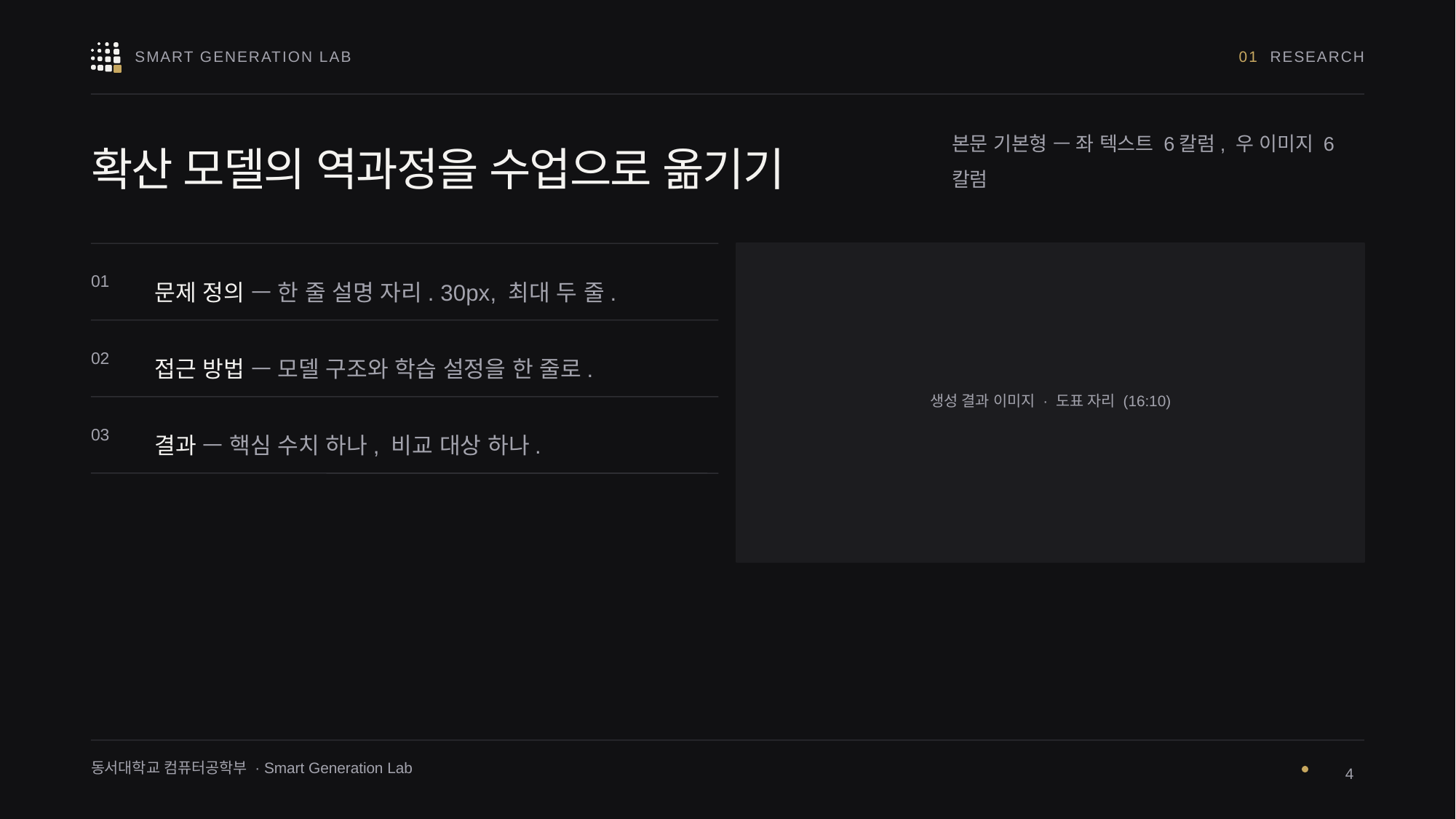

01  RESEARCH
본문 기본형 — 좌 텍스트 6칼럼, 우 이미지 6칼럼
확산 모델의 역과정을 수업으로 옮기기

문제 정의 — 한 줄 설명 자리. 30px, 최대 두 줄.
접근 방법 — 모델 구조와 학습 설정을 한 줄로.
결과 — 핵심 수치 하나, 비교 대상 하나.
4